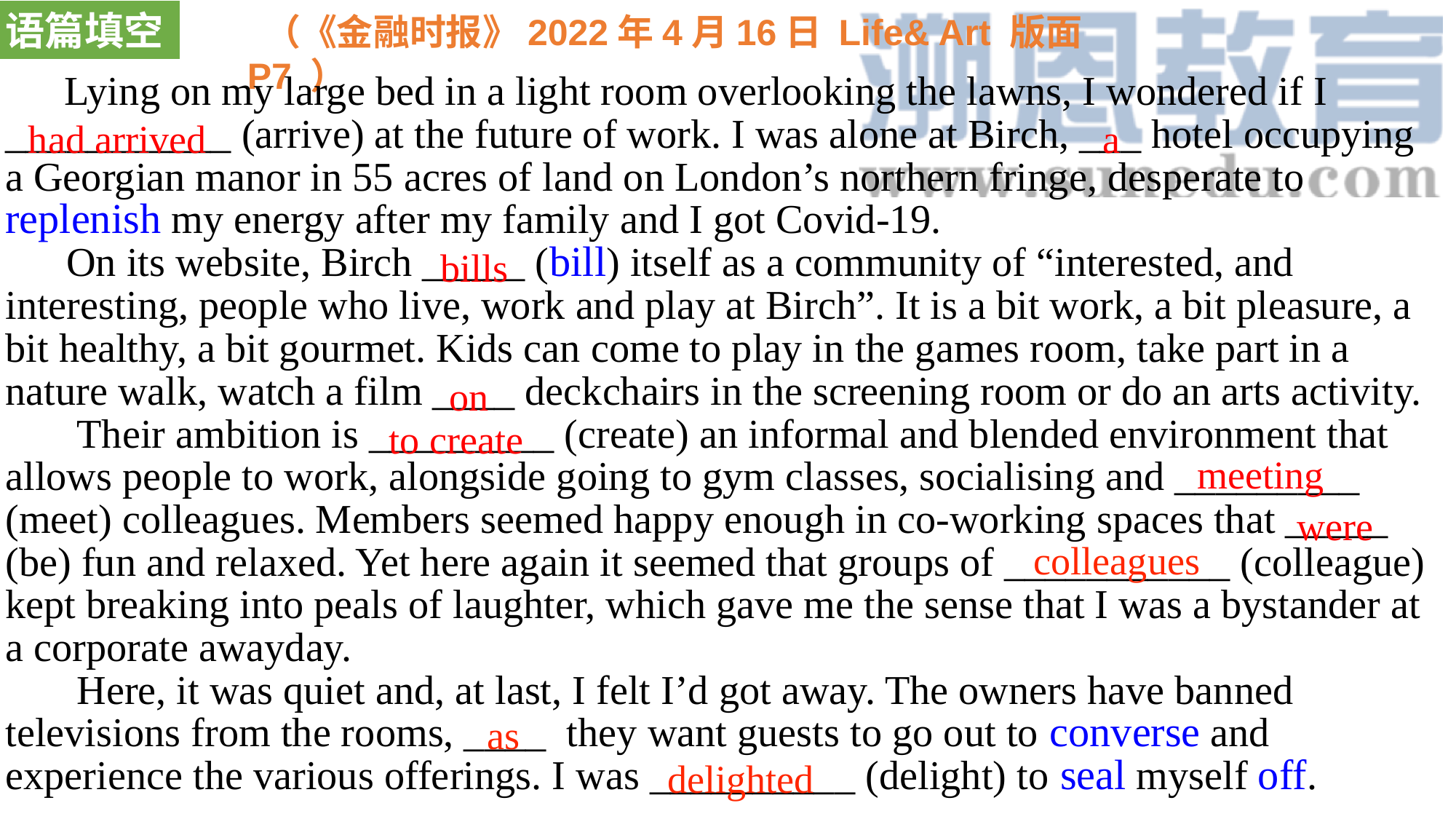

语篇填空
 （《金融时报》2022年4月16日 Life& Art 版面 P7 ）
      Lying on my large bed in a light room overlooking the lawns, I wondered if I ___________ (arrive) at the future of work. I was alone at Birch, ___ hotel occupying a Georgian manor in 55 acres of land on London’s northern fringe, desperate to replenish my energy after my family and I got Covid-19.
      On its website, Birch _____ (bill) itself as a community of “interested, and interesting, people who live, work and play at Birch”. It is a bit work, a bit pleasure, a bit healthy, a bit gourmet. Kids can come to play in the games room, take part in a nature walk, watch a film ____ deckchairs in the screening room or do an arts activity.
       Their ambition is _________ (create) an informal and blended environment that allows people to work, alongside going to gym classes, socialising and _________ (meet) colleagues. Members seemed happy enough in co-working spaces that _____ (be) fun and relaxed. Yet here again it seemed that groups of ___________ (colleague) kept breaking into peals of laughter, which gave me the sense that I was a bystander at a corporate awayday.
       Here, it was quiet and, at last, I felt I’d got away. The owners have banned televisions from the rooms, ____  they want guests to go out to converse and experience the various offerings. I was __________ (delight) to seal myself off.
had arrived
a
bills
on
to create
meeting
were
colleagues
as
delighted